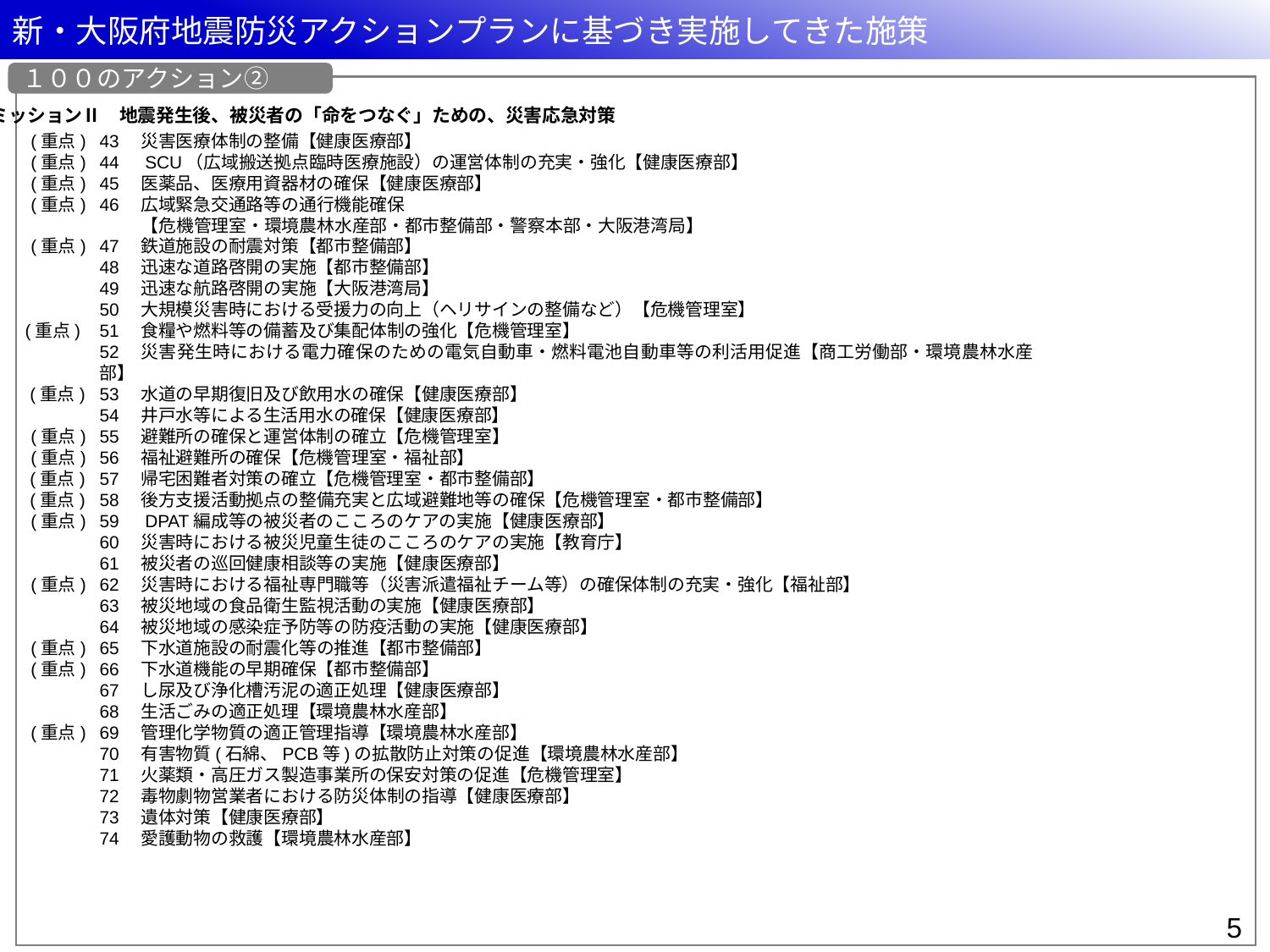

新・大阪府地震防災アクションプランに基づき実施してきた施策
１００のアクション②

ミッションⅡ　地震発生後、被災者の「命をつなぐ」ための、災害応急対策
(重点)	43　災害医療体制の整備【健康医療部】
(重点)	44　SCU（広域搬送拠点臨時医療施設）の運営体制の充実・強化【健康医療部】
(重点)	45　医薬品、医療用資器材の確保【健康医療部】
(重点)	46　広域緊急交通路等の通行機能確保
	　【危機管理室・環境農林水産部・都市整備部・警察本部・大阪港湾局】
(重点)	47　鉄道施設の耐震対策【都市整備部】
	48　迅速な道路啓開の実施【都市整備部】
	49　迅速な航路啓開の実施【大阪港湾局】
	50　大規模災害時における受援力の向上（ヘリサインの整備など）【危機管理室】
(重点)	51　食糧や燃料等の備蓄及び集配体制の強化【危機管理室】
	52　災害発生時における電力確保のための電気自動車・燃料電池自動車等の利活用促進【商工労働部・環境農林水産部】
 (重点)	53　水道の早期復旧及び飲用水の確保【健康医療部】
	54　井戸水等による生活用水の確保【健康医療部】
(重点)	55　避難所の確保と運営体制の確立【危機管理室】
(重点)	56　福祉避難所の確保【危機管理室・福祉部】
 (重点)	57　帰宅困難者対策の確立【危機管理室・都市整備部】
 (重点)	58　後方支援活動拠点の整備充実と広域避難地等の確保【危機管理室・都市整備部】
(重点)	59　DPAT編成等の被災者のこころのケアの実施【健康医療部】
	60　災害時における被災児童生徒のこころのケアの実施【教育庁】
	61　被災者の巡回健康相談等の実施【健康医療部】
(重点)	62　災害時における福祉専門職等（災害派遣福祉チーム等）の確保体制の充実・強化【福祉部】
	63　被災地域の食品衛生監視活動の実施【健康医療部】
	64　被災地域の感染症予防等の防疫活動の実施【健康医療部】
(重点)	65　下水道施設の耐震化等の推進【都市整備部】
(重点)	66　下水道機能の早期確保【都市整備部】
	67　し尿及び浄化槽汚泥の適正処理【健康医療部】
	68　生活ごみの適正処理【環境農林水産部】
(重点)	69　管理化学物質の適正管理指導【環境農林水産部】
	70　有害物質(石綿、PCB等)の拡散防止対策の促進【環境農林水産部】
	71　火薬類・高圧ガス製造事業所の保安対策の促進【危機管理室】
	72　毒物劇物営業者における防災体制の指導【健康医療部】
	73　遺体対策【健康医療部】
	74　愛護動物の救護【環境農林水産部】
5